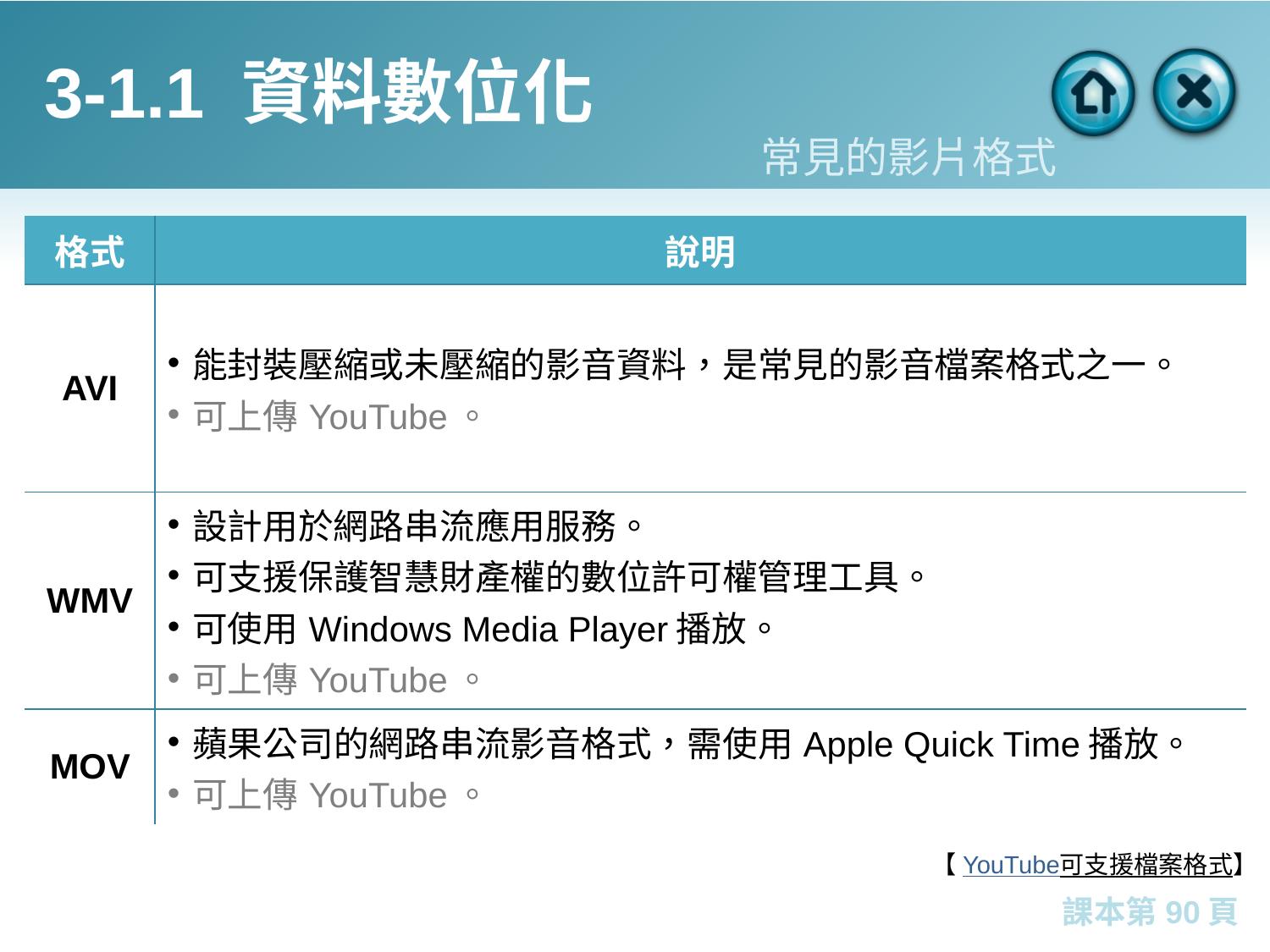

# 3-1.1 資料數位化
常見的影片格式
| 格式 | 說明 |
| --- | --- |
| AVI | 能封裝壓縮或未壓縮的影音資料，是常見的影音檔案格式之一。 可上傳YouTube。 |
| WMV | 設計用於網路串流應用服務。 可支援保護智慧財產權的數位許可權管理工具。 可使用Windows Media Player播放。 可上傳YouTube。 |
| MOV | 蘋果公司的網路串流影音格式，需使用Apple Quick Time播放。 可上傳YouTube。 |
【YouTube可支援檔案格式】
課本第90頁